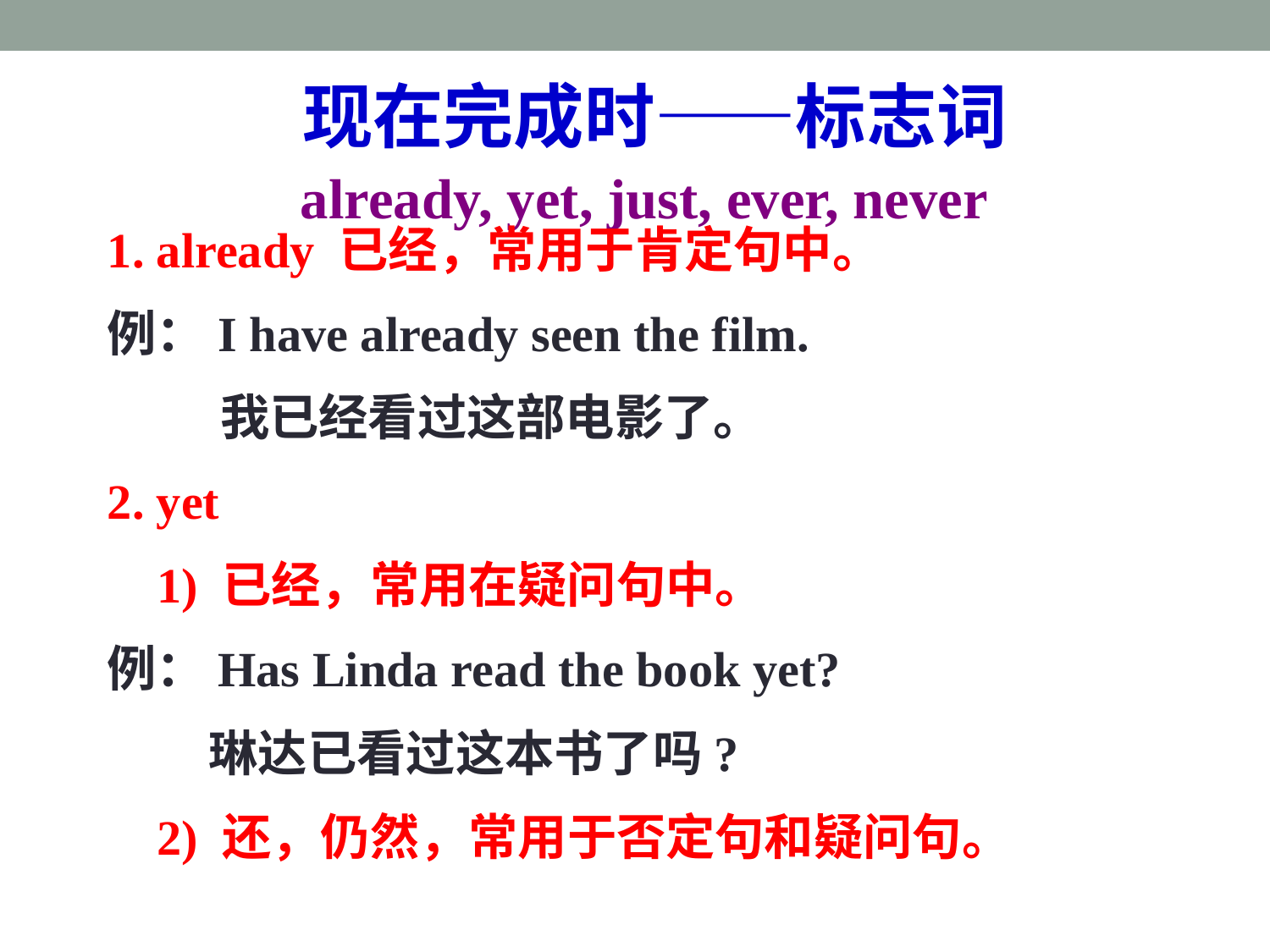

现在完成时——标志词
already, yet, just, ever, never
1. already 已经，常用于肯定句中。
例：I have already seen the film.
         我已经看过这部电影了。
2. yet
    1) 已经，常用在疑问句中。
例：Has Linda read the book yet?
        琳达已看过这本书了吗?
    2) 还，仍然，常用于否定句和疑问句。